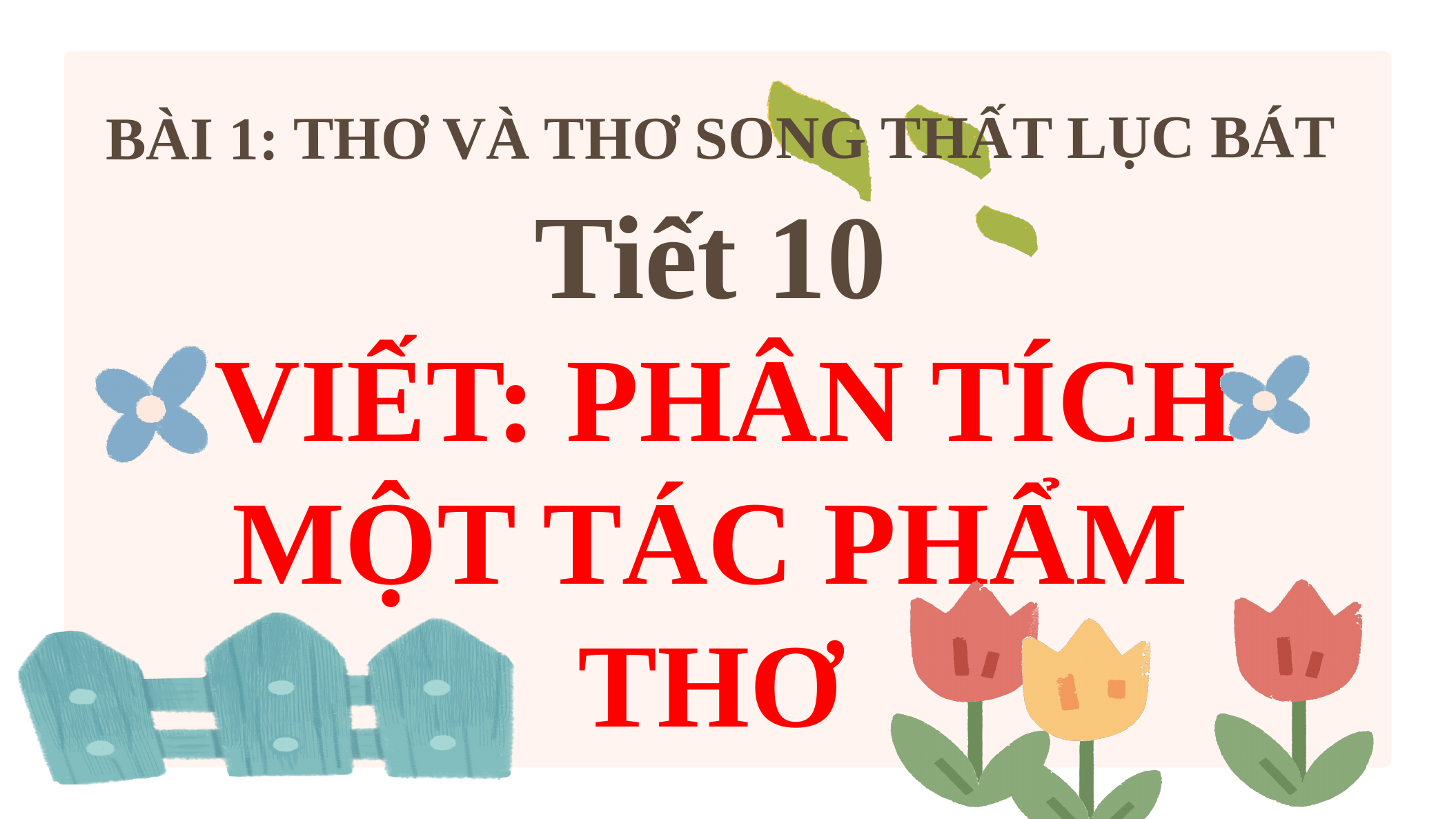

行业PPT模板http://www.1ppt.com/hangye/

BÀI 1: THƠ VÀ THƠ SONG THẤT LỤC BÁT

Tiết 10
 VIẾT: PHÂN TÍCH MỘT TÁC PHẨM THƠ